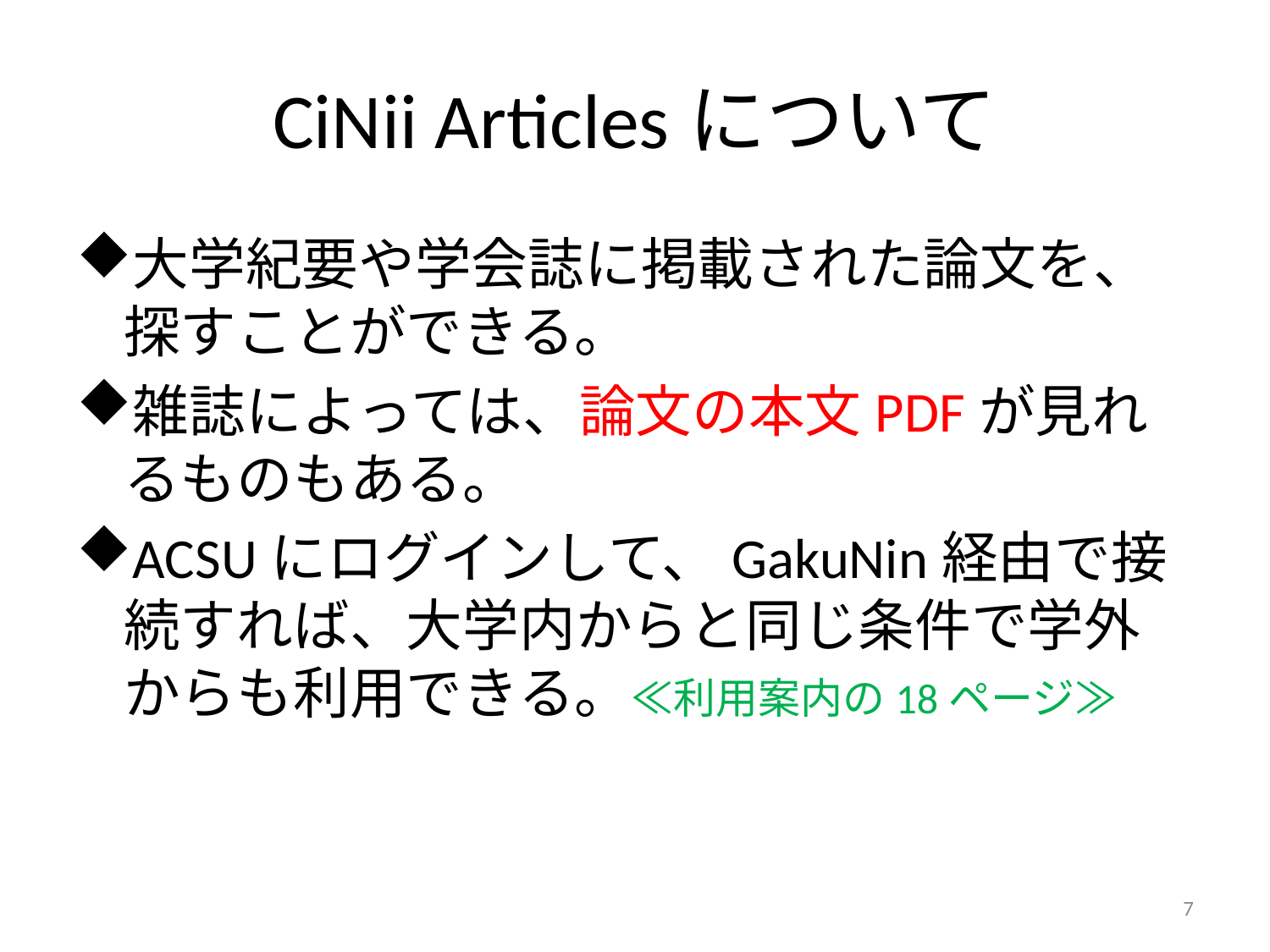

# CiNii Articlesについて
大学紀要や学会誌に掲載された論文を、探すことができる。
雑誌によっては、論文の本文PDFが見れるものもある。
ACSUにログインして、GakuNin経由で接続すれば、大学内からと同じ条件で学外からも利用できる。≪利用案内の18ページ≫
7